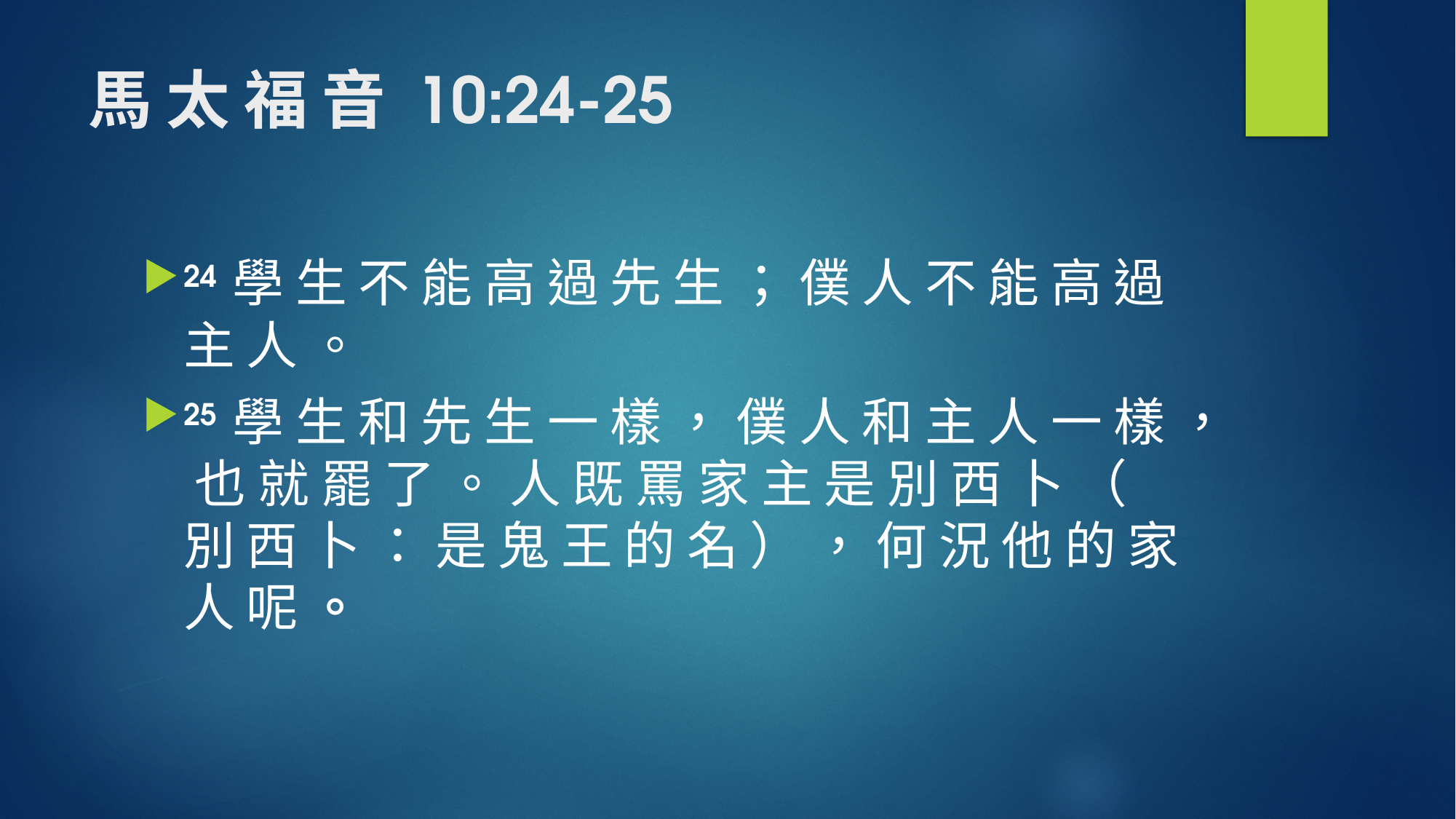

# 馬 太 福 音 10:24-25
24 學 生 不 能 高 過 先 生 ； 僕 人 不 能 高 過 主 人 。
25 學 生 和 先 生 一 樣 ， 僕 人 和 主 人 一 樣 ， 也 就 罷 了 。 人 既 罵 家 主 是 別 西 卜 （ 別 西 卜 ： 是 鬼 王 的 名 ） ， 何 況 他 的 家 人 呢 。